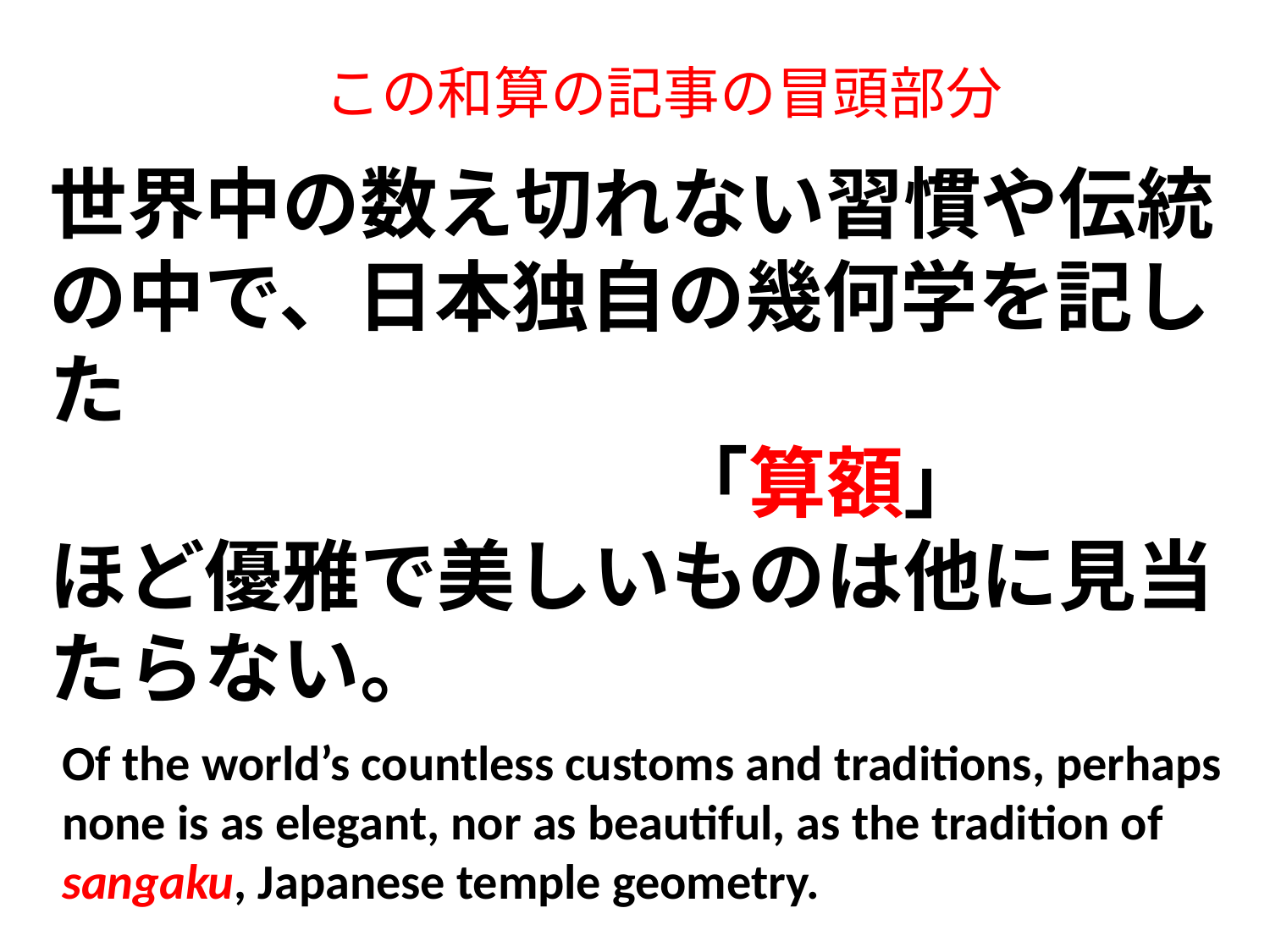

# この和算の記事の冒頭部分
世界中の数え切れない習慣や伝統の中で、日本独自の幾何学を記した
　　　　　　　　「算額」
ほど優雅で美しいものは他に見当たらない。
Of the world’s countless customs and traditions, perhaps none is as elegant, nor as beautiful, as the tradition of sangaku, Japanese temple geometry.